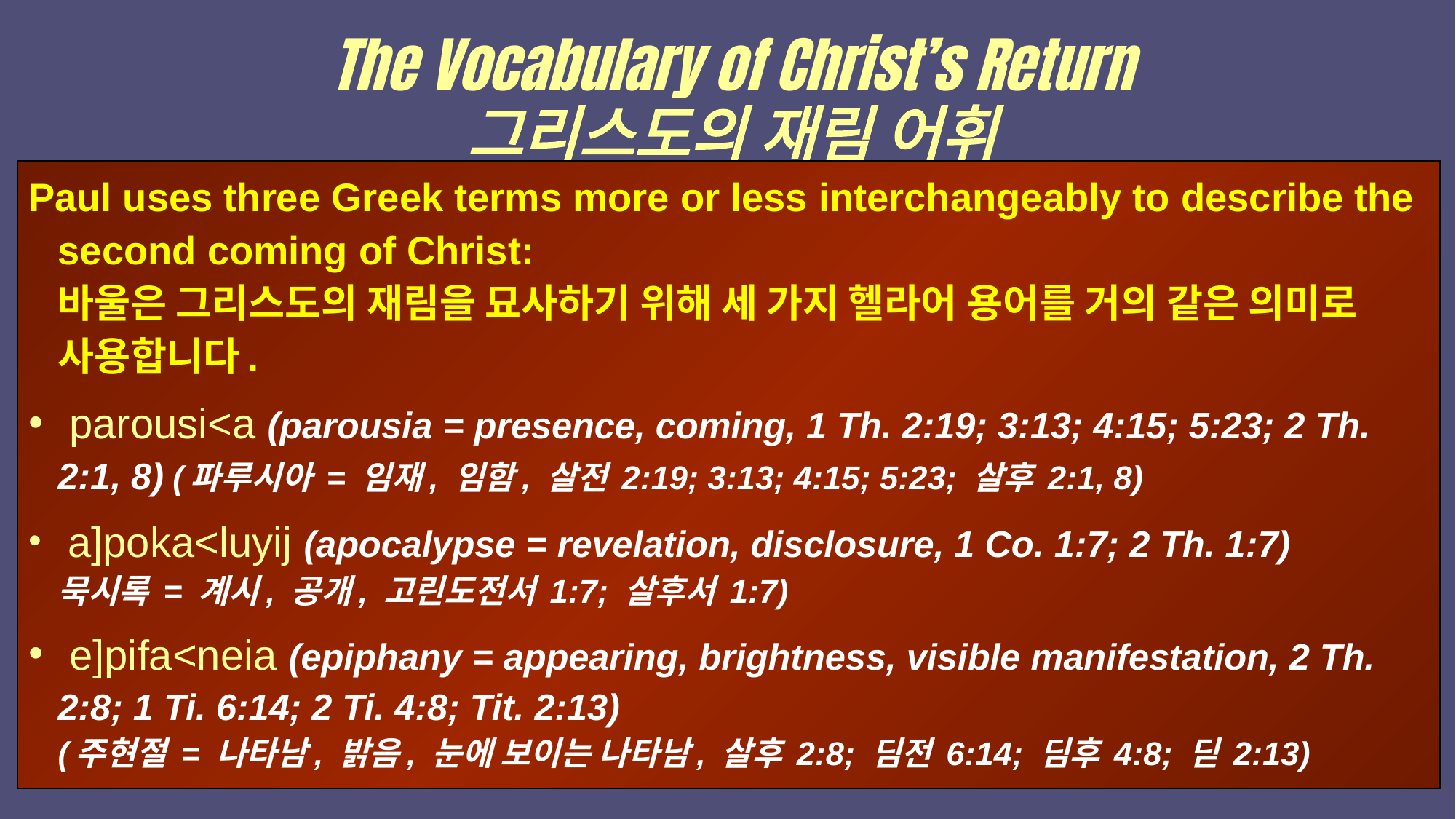

The Vocabulary of Christ’s Return
그리스도의 재림 어휘

Paul uses three Greek terms more or less interchangeably to describe the second coming of Christ:
바울은 그리스도의 재림을 묘사하기 위해 세 가지 헬라어 용어를 거의 같은 의미로 사용합니다.
 parousi<a (parousia = presence, coming, 1 Th. 2:19; 3:13; 4:15; 5:23; 2 Th. 2:1, 8) (파루시아 = 임재, 임함, 살전 2:19; 3:13; 4:15; 5:23; 살후 2:1, 8)
 a]poka<luyij (apocalypse = revelation, disclosure, 1 Co. 1:7; 2 Th. 1:7)
						묵시록 = 계시, 공개, 고린도전서 1:7; 살후서 1:7)
 e]pifa<neia (epiphany = appearing, brightness, visible manifestation, 2 Th. 2:8; 1 Ti. 6:14; 2 Ti. 4:8; Tit. 2:13)
(주현절 = 나타남, 밝음, 눈에 보이는 나타남, 살후 2:8; 딤전 6:14; 딤후 4:8; 딛 2:13)